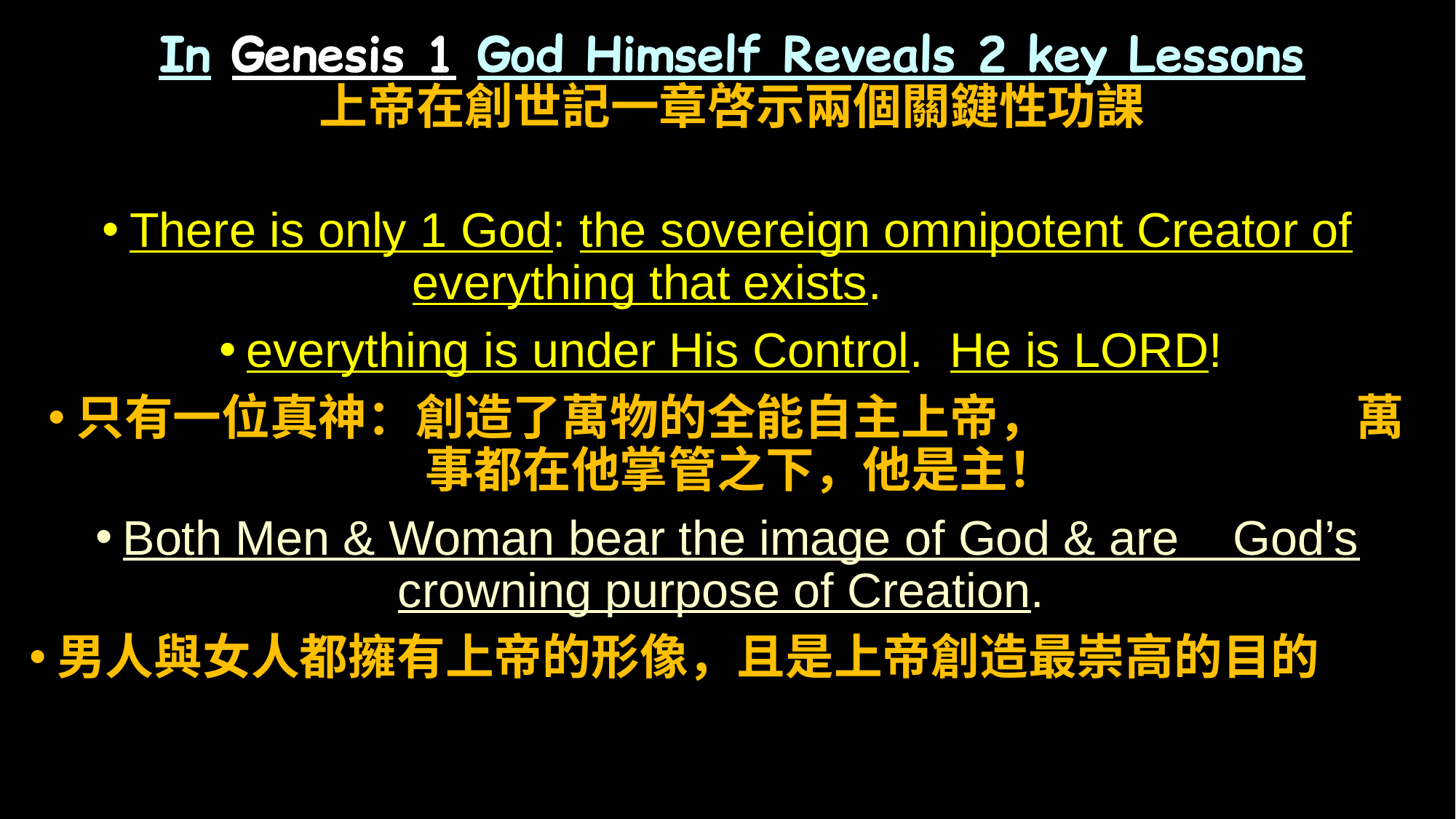

# In Genesis 1 God Himself Reveals 2 key Lessons 上帝在創世記一章啓示兩個關鍵性功課
There is only 1 God: the sovereign omnipotent Creator of everything that exists.
everything is under His Control.  He is LORD!
只有一位真神：創造了萬物的全能自主上帝，                            萬事都在他掌管之下，他是主！
Both Men & Woman bear the image of God & are    God’s crowning purpose of Creation.
男人與女人都擁有上帝的形像，且是上帝創造最崇高的目的